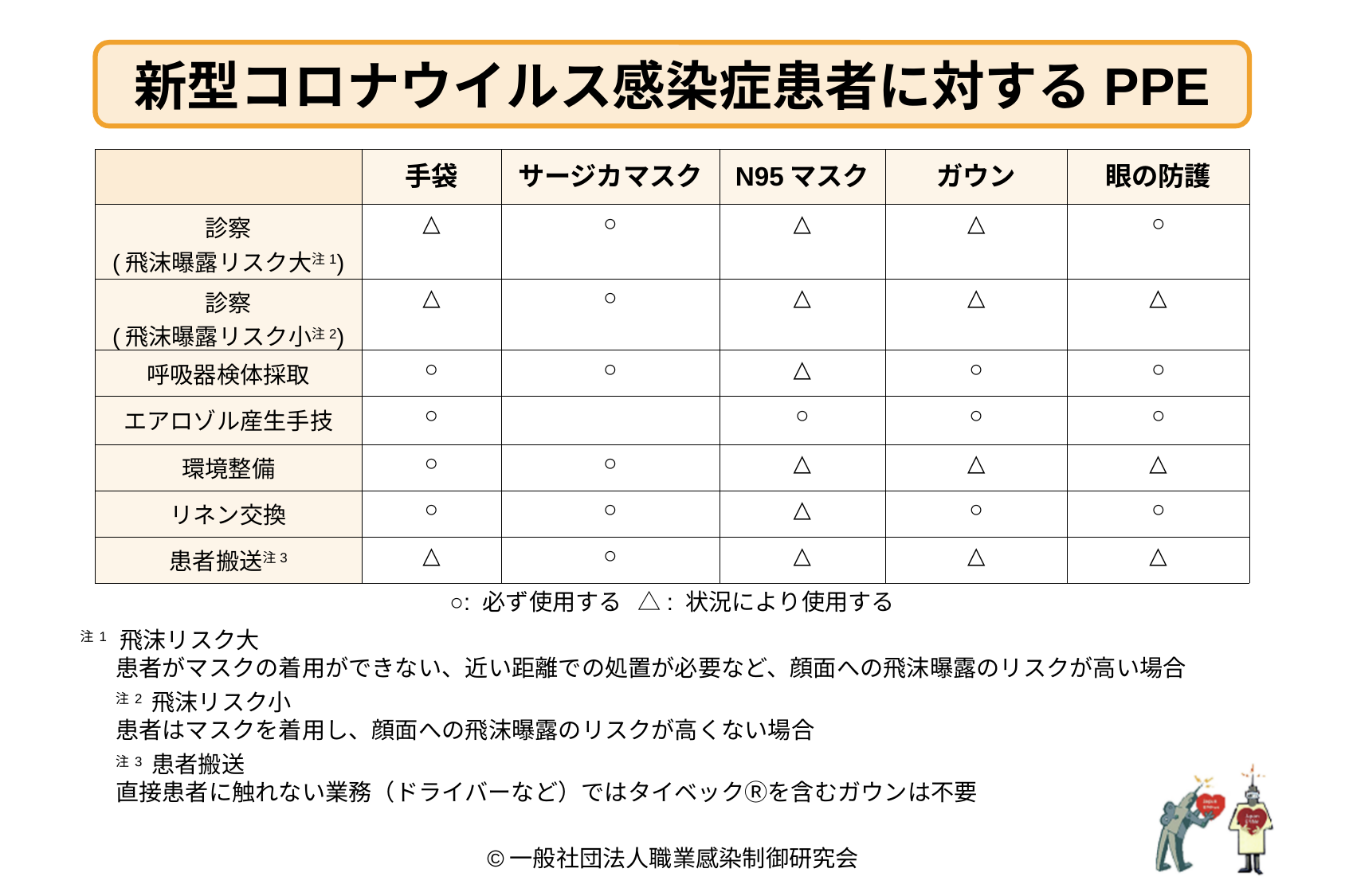

新型コロナウイルス感染症患者に対するPPE
|  | 手袋 | サージカマスク | N95マスク | ガウン | 眼の防護 |
| --- | --- | --- | --- | --- | --- |
| 診察 (飛沫曝露リスク大注1) | △ | ○ | △ | △ | ○ |
| 診察 (飛沫曝露リスク小注2) | △ | ○ | △ | △ | △ |
| 呼吸器検体採取 | ○ | ○ | △ | ○ | ○ |
| エアロゾル産生手技 | ○ |  | ○ | ○ | ○ |
| 環境整備 | ○ | ○ | △ | △ | △ |
| リネン交換 | ○ | ○ | △ | ○ | ○ |
| 患者搬送注3 | △ | ○ | △ | △ | △ |
○: 必ず使用する   △: 状況により使用する
注1  飛沫リスク大
患者がマスクの着用ができない、近い距離での処置が必要など、顔面への飛沫曝露のリスクが高い場合
注2 飛沫リスク小
患者はマスクを着用し、顔面への飛沫曝露のリスクが高くない場合
注3 患者搬送
直接患者に触れない業務（ドライバーなど）ではタイベックⓇを含むガウンは不要